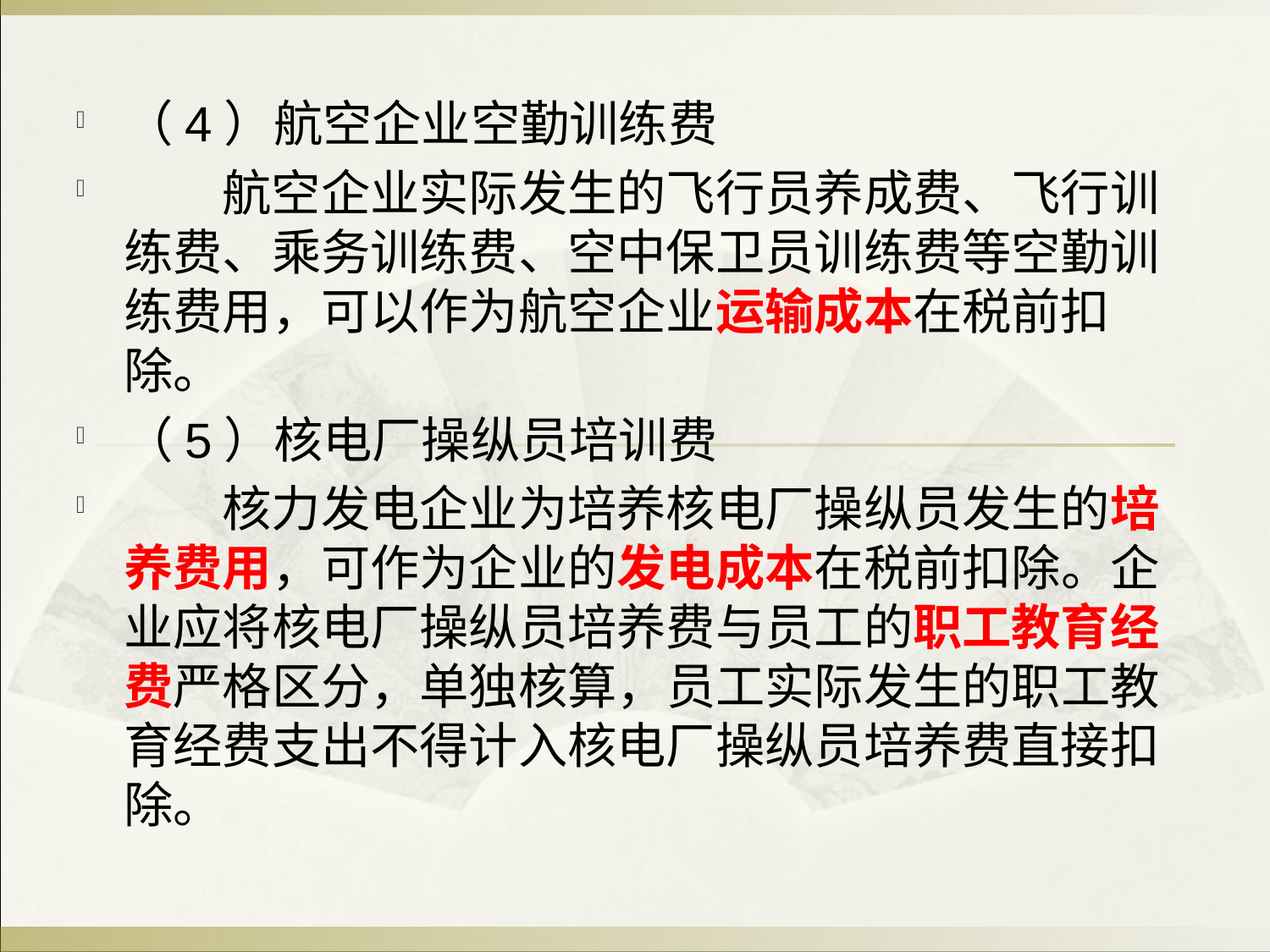

（4）航空企业空勤训练费
　　航空企业实际发生的飞行员养成费、飞行训练费、乘务训练费、空中保卫员训练费等空勤训练费用，可以作为航空企业运输成本在税前扣除。
（5）核电厂操纵员培训费
　　核力发电企业为培养核电厂操纵员发生的培养费用，可作为企业的发电成本在税前扣除。企业应将核电厂操纵员培养费与员工的职工教育经费严格区分，单独核算，员工实际发生的职工教育经费支出不得计入核电厂操纵员培养费直接扣除。